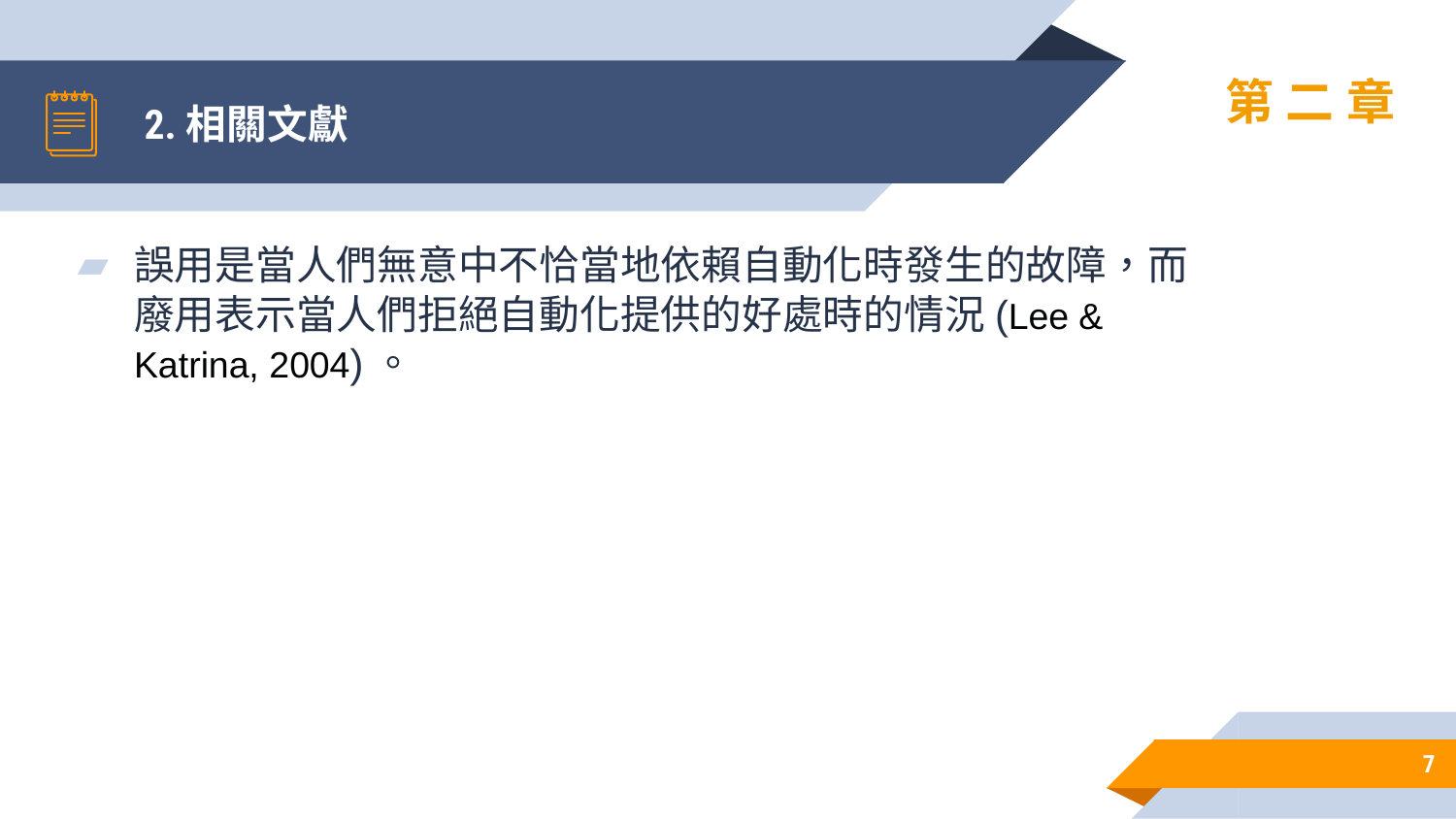

# 2.相關文獻
第二章

誤用是當人們無意中不恰當地依賴自動化時發生的故障，而廢用表示當人們拒絕自動化提供的好處時的情況(Lee & Katrina, 2004)。
7